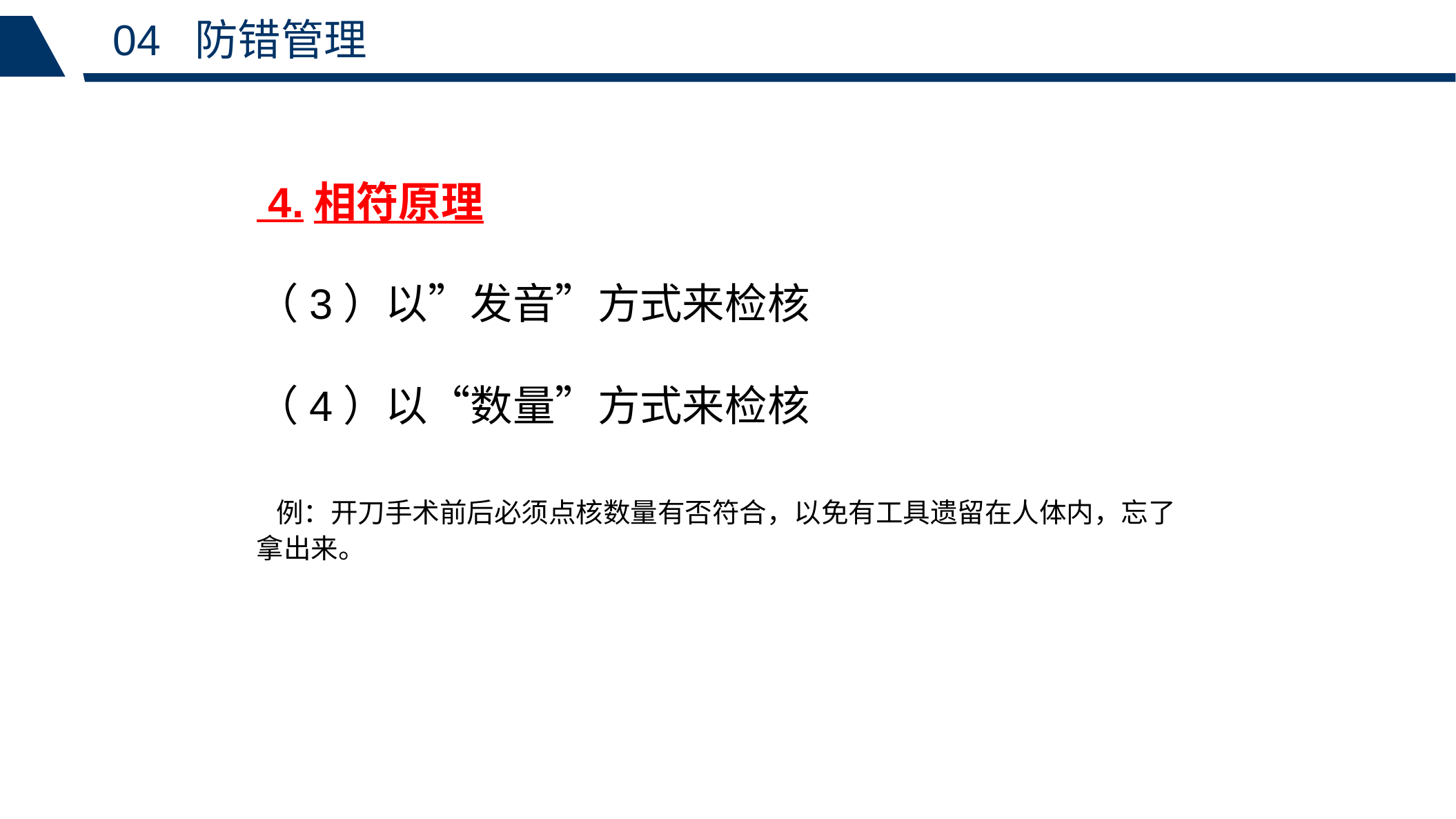

04  防错管理

 4.相符原理

（3）以”发音”方式来检核

（4）以“数量”方式来检核

 例：开刀手术前后必须点核数量有否符合，以免有工具遗留在人体内，忘了拿出来。